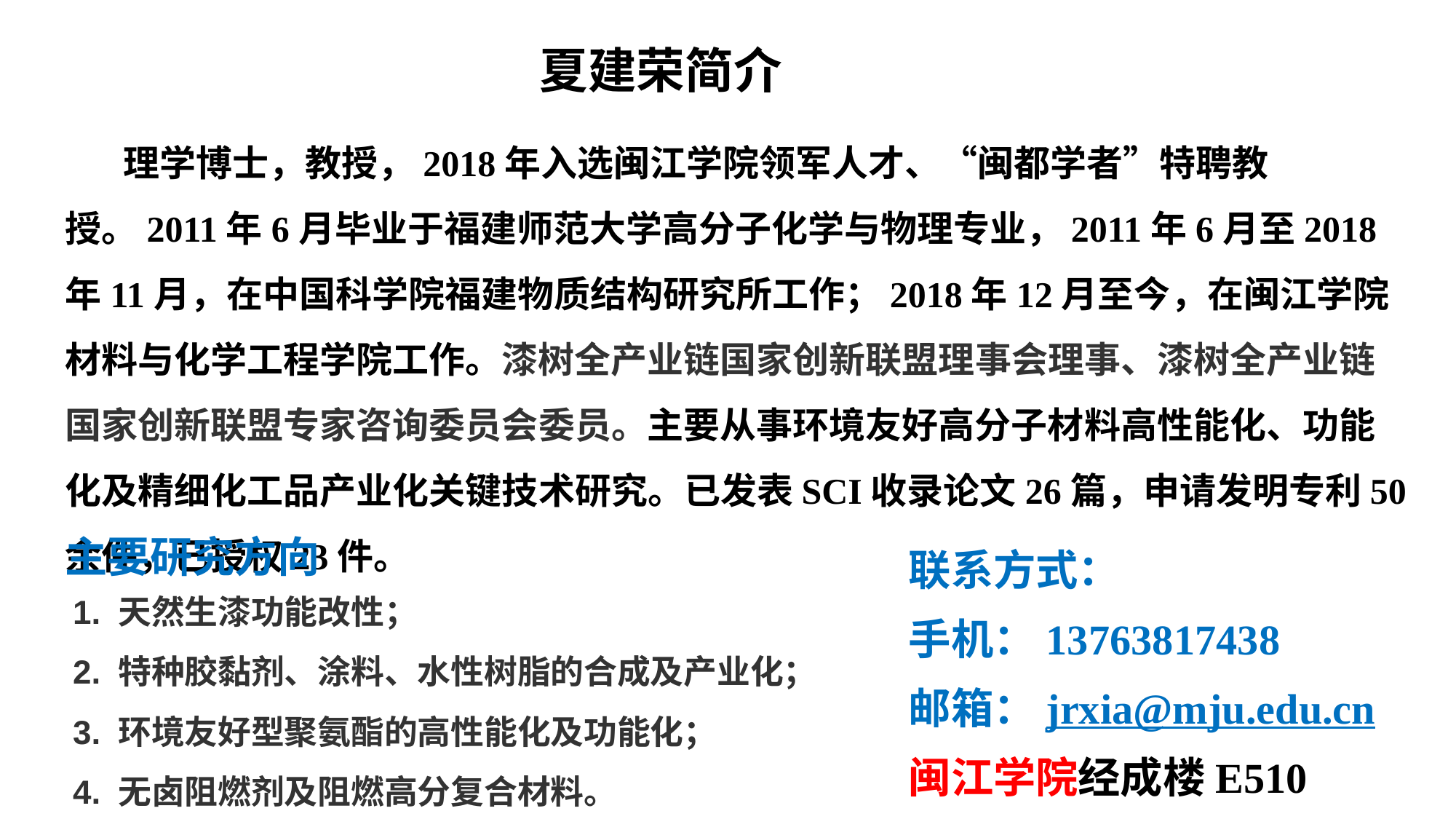

夏建荣简介
      理学博士，教授，2018年入选闽江学院领军人才、“闽都学者”特聘教授。2011年6月毕业于福建师范大学高分子化学与物理专业，2011年6月至2018年11月，在中国科学院福建物质结构研究所工作；2018年12月至今，在闽江学院材料与化学工程学院工作。漆树全产业链国家创新联盟理事会理事、漆树全产业链国家创新联盟专家咨询委员会委员。主要从事环境友好高分子材料高性能化、功能化及精细化工品产业化关键技术研究。已发表SCI收录论文26篇，申请发明专利50余件，已授权23件。
主要研究方向
联系方式：
手机：13763817438
邮箱：jrxia@mju.edu.cn
闽江学院经成楼E510
     1. 天然生漆功能改性；
     2. 特种胶黏剂、涂料、水性树脂的合成及产业化；
     3. 环境友好型聚氨酯的高性能化及功能化；
     4. 无卤阻燃剂及阻燃高分复合材料。